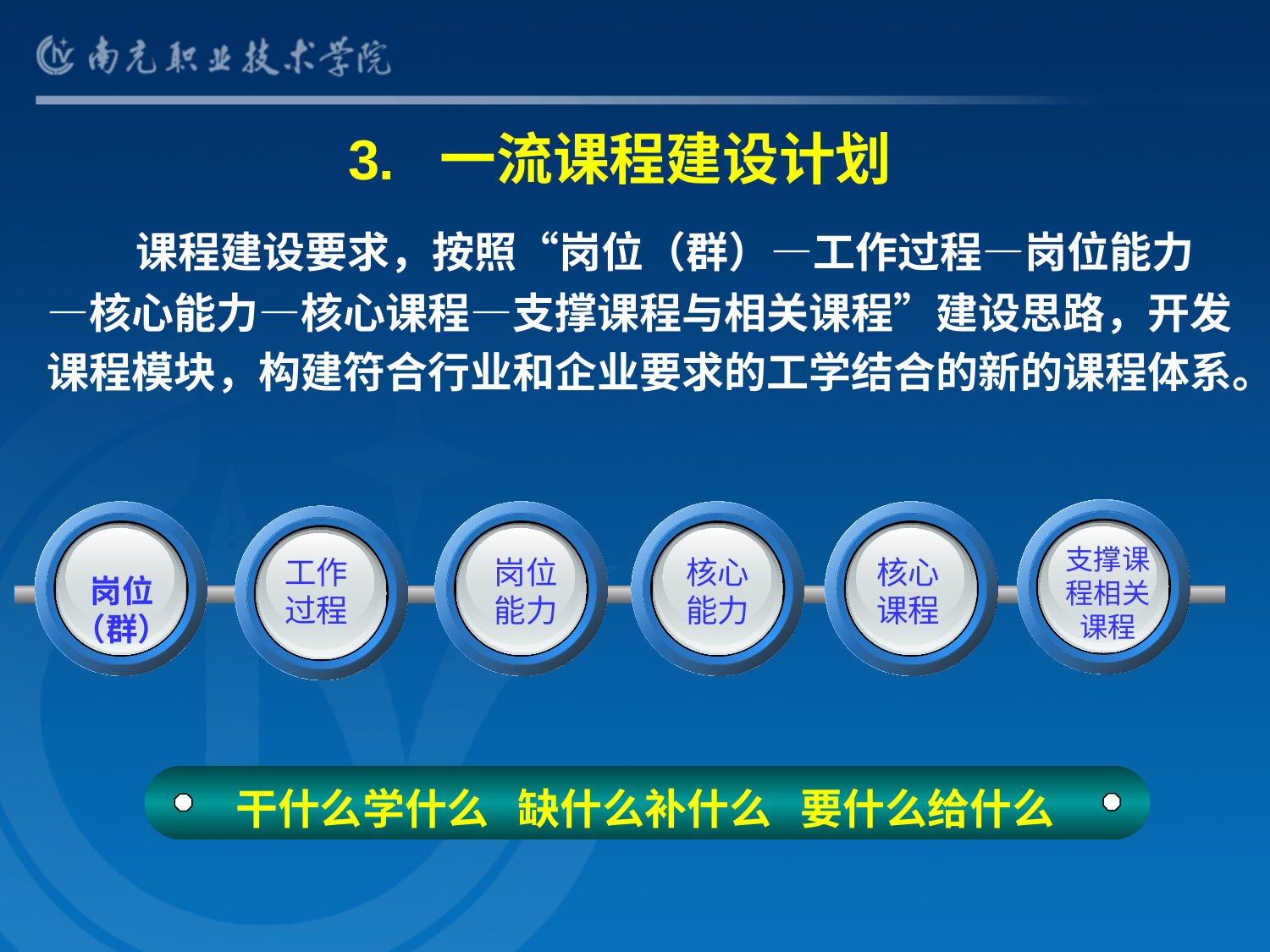

3.  一流课程建设计划
       课程建设要求，按照“岗位（群）—工作过程—岗位能力—核心能力—核心课程—支撑课程与相关课程”建设思路，开发课程模块，构建符合行业和企业要求的工学结合的新的课程体系。

支撑课程相关课程
工作
过程
岗位
能力
核心
能力
核心
课程
岗位（群）

干什么学什么   缺什么补什么   要什么给什么